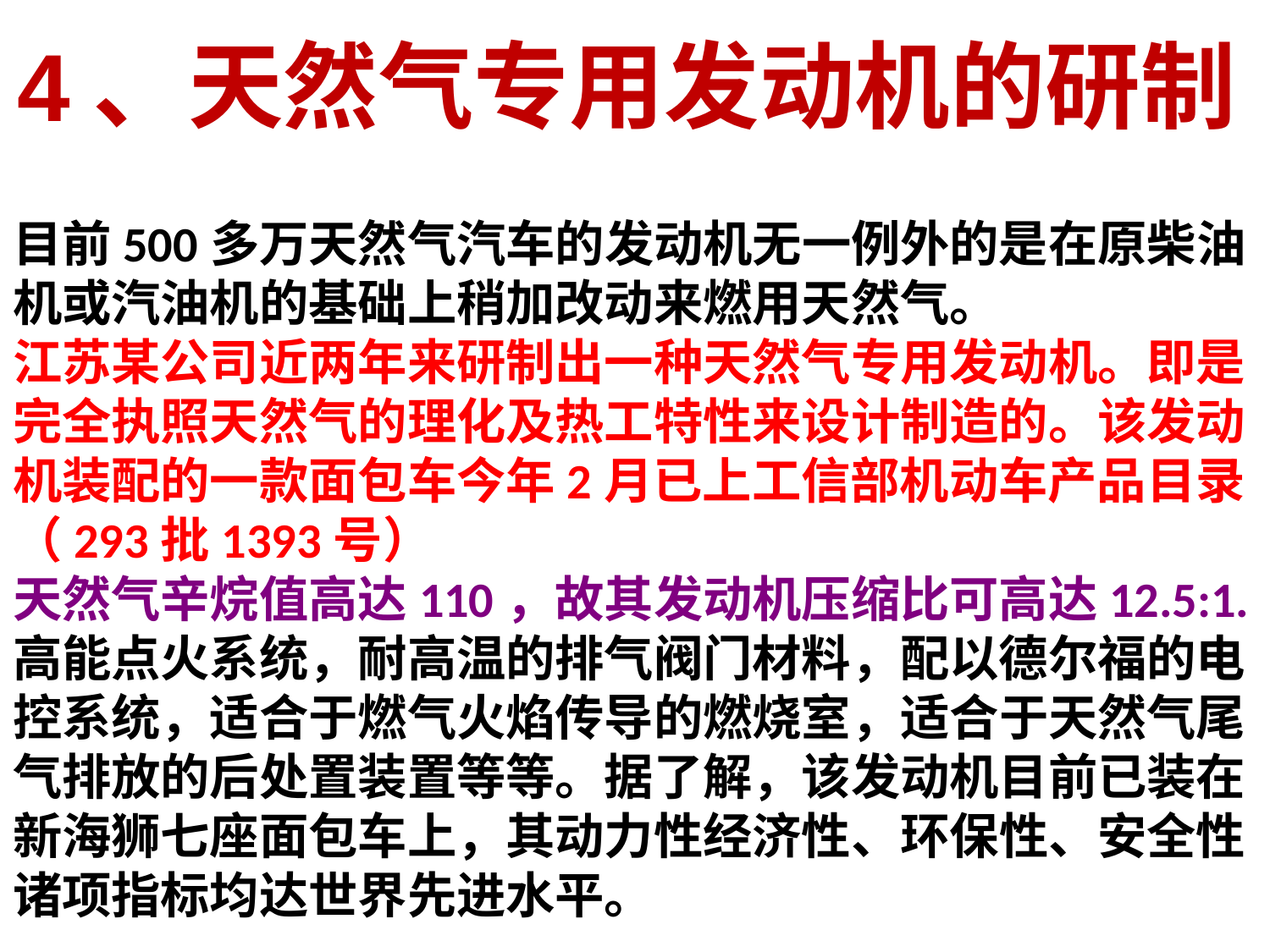

# 4、天然气专用发动机的研制
目前500多万天然气汽车的发动机无一例外的是在原柴油机或汽油机的基础上稍加改动来燃用天然气。
江苏某公司近两年来研制出一种天然气专用发动机。即是完全执照天然气的理化及热工特性来设计制造的。该发动机装配的一款面包车今年2月已上工信部机动车产品目录（293批1393号）
天然气辛烷值高达110，故其发动机压缩比可高达12.5:1.
高能点火系统，耐高温的排气阀门材料，配以德尔福的电控系统，适合于燃气火焰传导的燃烧室，适合于天然气尾气排放的后处置装置等等。据了解，该发动机目前已装在新海狮七座面包车上，其动力性经济性、环保性、安全性诸项指标均达世界先进水平。